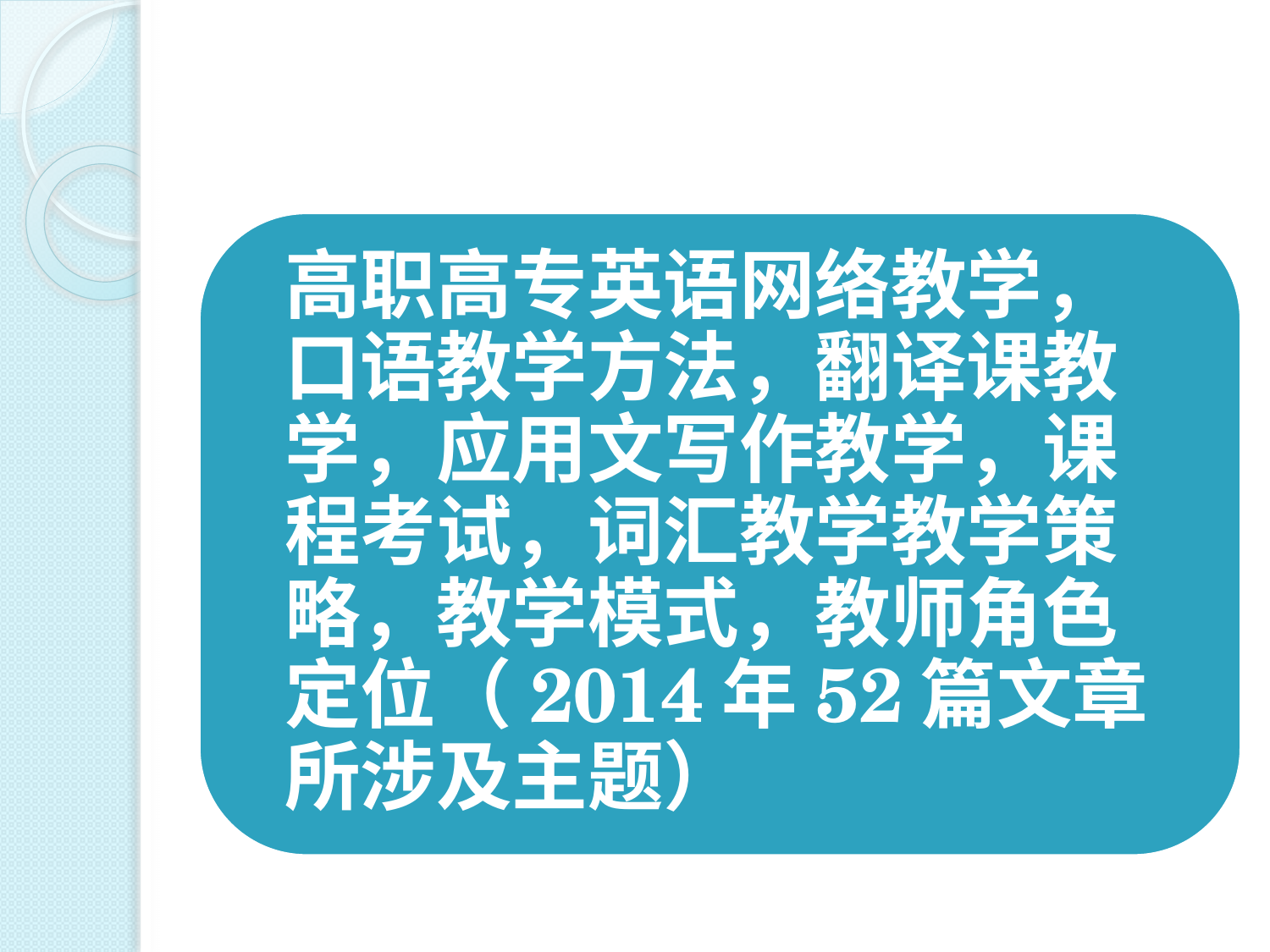

#
高职高专英语网络教学，口语教学方法，翻译课教学，应用文写作教学，课程考试，词汇教学教学策略，教学模式，教师角色定位（2014年52篇文章所涉及主题）